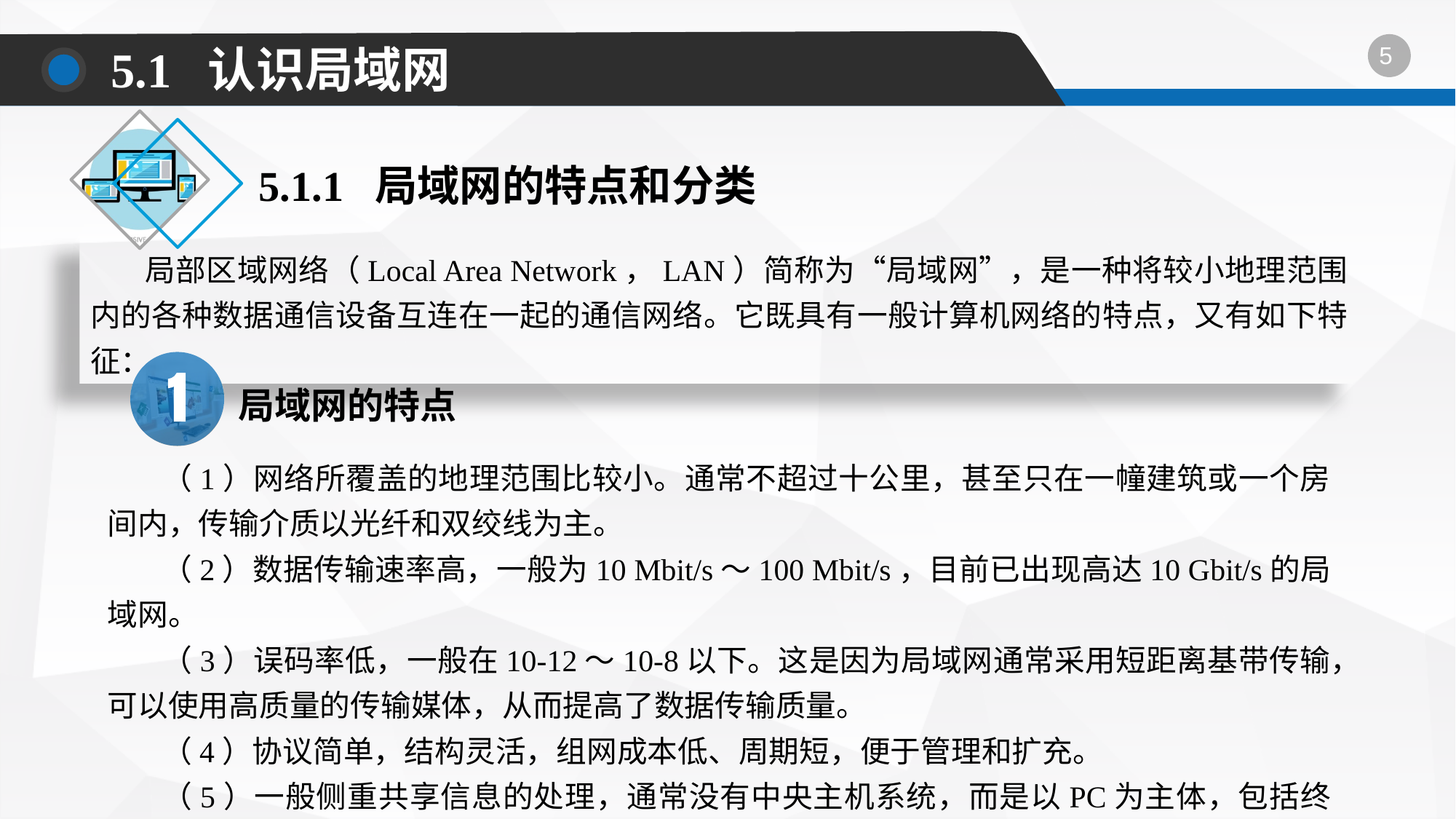

5.1  认识局域网

5.1.1  局域网的特点和分类
局部区域网络（Local Area Network，LAN）简称为“局域网”，是一种将较小地理范围内的各种数据通信设备互连在一起的通信网络。它既具有一般计算机网络的特点，又有如下特征：

1
局域网的特点
（1）网络所覆盖的地理范围比较小。通常不超过十公里，甚至只在一幢建筑或一个房间内，传输介质以光纤和双绞线为主。
（2）数据传输速率高，一般为10 Mbit/s～100 Mbit/s，目前已出现高达10 Gbit/s的局域网。
（3）误码率低，一般在10-12～10-8以下。这是因为局域网通常采用短距离基带传输，可以使用高质量的传输媒体，从而提高了数据传输质量。
（4）协议简单，结构灵活，组网成本低、周期短，便于管理和扩充。
（5）一般侧重共享信息的处理，通常没有中央主机系统，而是以PC为主体，包括终端及各种外设。